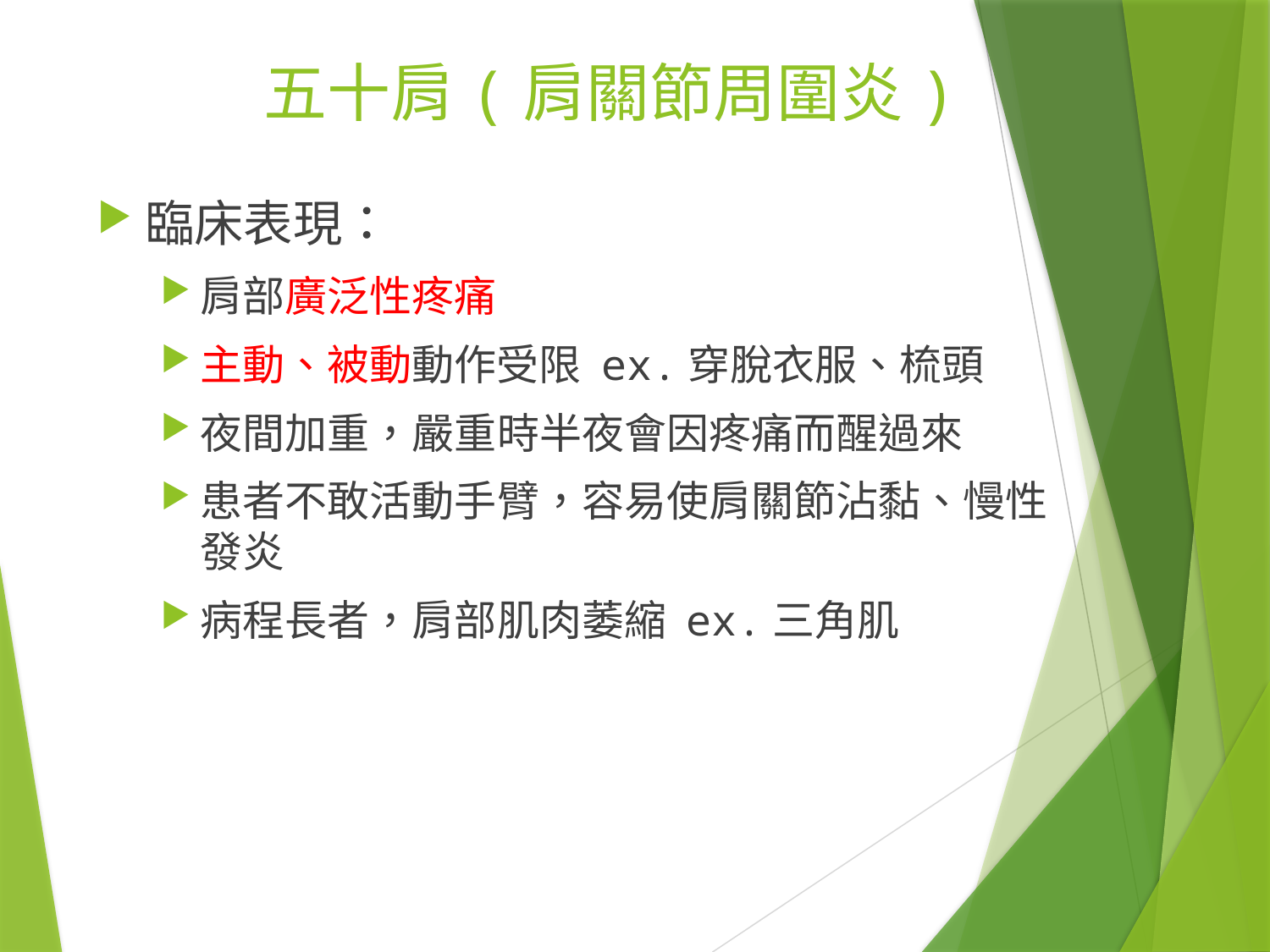

五十肩(肩關節周圍炎)
臨床表現：
肩部廣泛性疼痛
主動、被動動作受限 ex.穿脫衣服、梳頭
夜間加重，嚴重時半夜會因疼痛而醒過來
患者不敢活動手臂，容易使肩關節沾黏、慢性發炎
病程長者，肩部肌肉萎縮 ex.三角肌